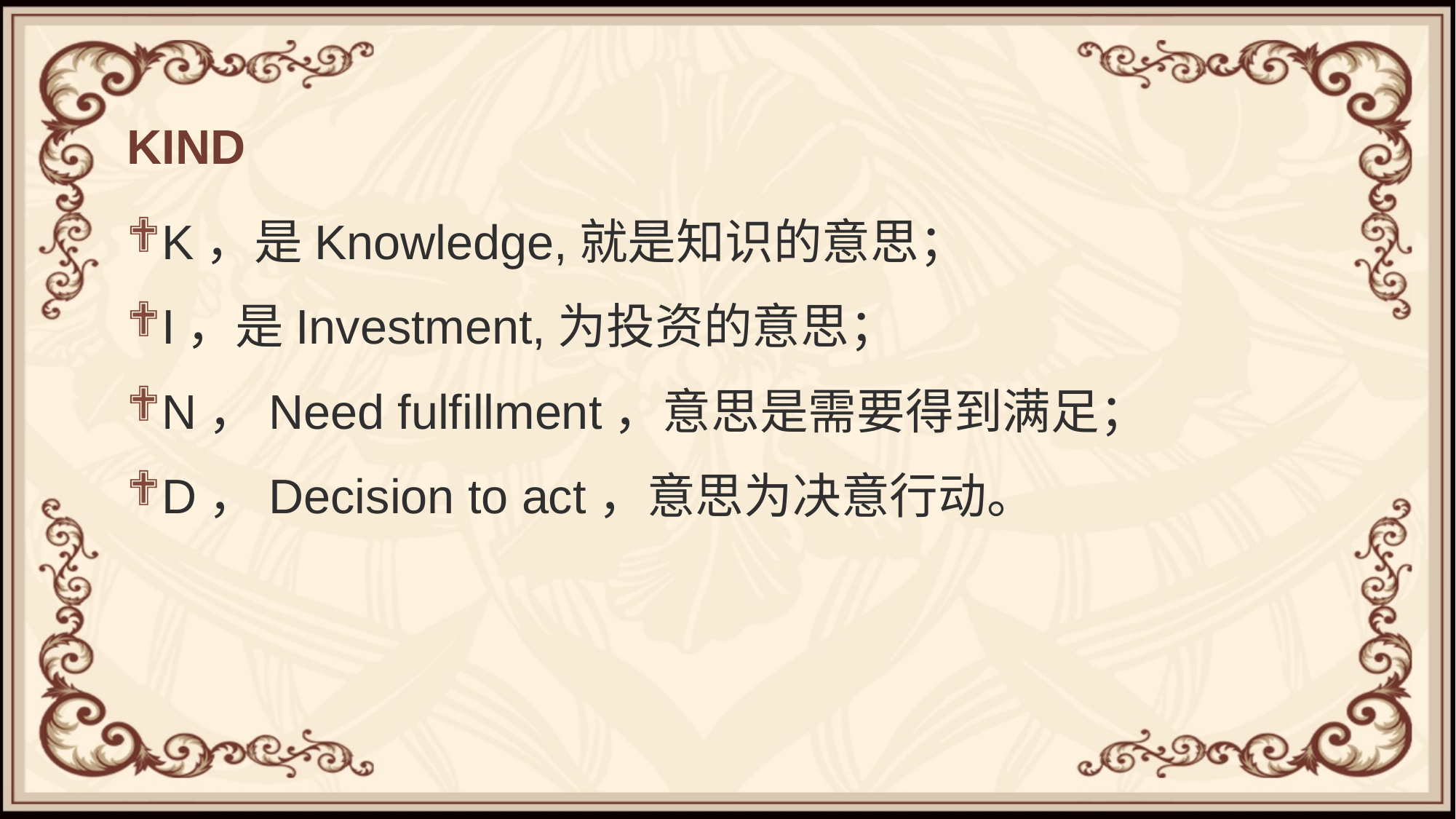

# KIND
K，是Knowledge,就是知识的意思；
I，是Investment,为投资的意思；
N，Need fulfillment，意思是需要得到满足；
D，Decision to act，意思为决意行动。